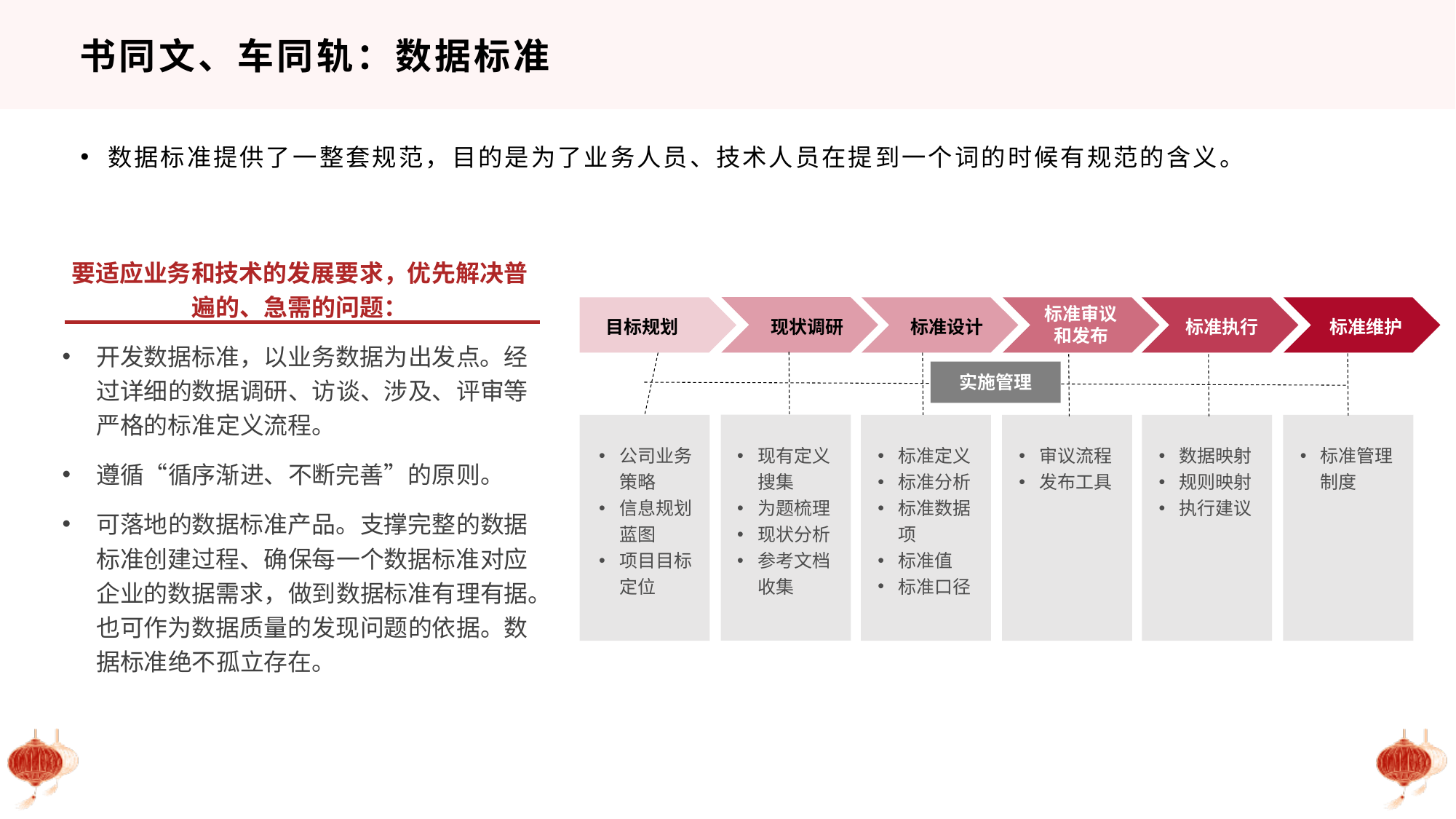

# 书同文、车同轨：数据标准
数据标准提供了一整套规范，目的是为了业务人员、技术人员在提到一个词的时候有规范的含义。
要适应业务和技术的发展要求，优先解决普遍的、急需的问题：
开发数据标准，以业务数据为出发点。经过详细的数据调研、访谈、涉及、评审等严格的标准定义流程。
遵循“循序渐进、不断完善”的原则。
可落地的数据标准产品。支撑完整的数据标准创建过程、确保每一个数据标准对应企业的数据需求，做到数据标准有理有据。也可作为数据质量的发现问题的依据。数据标准绝不孤立存在。

标准审议和发布
现状调研
目标规划
标准设计
标准执行
标准维护
实施管理

公司业务策略
信息规划蓝图
项目目标定位
现有定义搜集
为题梳理
现状分析
参考文档收集
标准定义
标准分析
标准数据项
标准值
标准口径
审议流程
发布工具
数据映射
规则映射
执行建议
标准管理制度